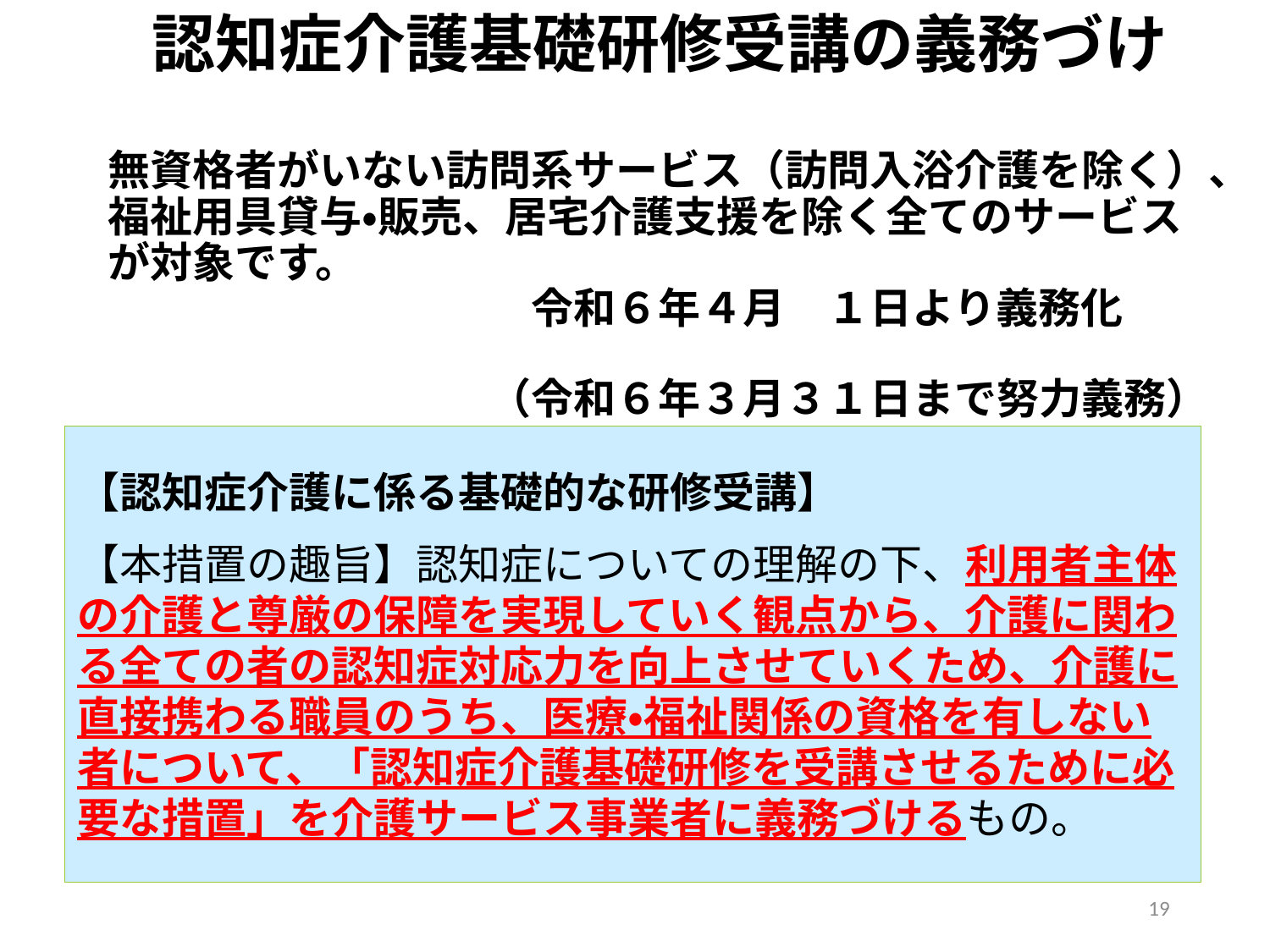

# 認知症介護基礎研修受講の義務づけ 無資格者がいない訪問系サービス（訪問入浴介護を除く）、福祉用具貸与・販売、居宅介護支援を除く全てのサービスが対象です。 　　　　　　　　　　令和６年４月　１日より義務化　　　　　　　　　　 　　　　　　　　　（令和６年３月３１日まで努力義務）
【認知症介護に係る基礎的な研修受講】
【本措置の趣旨】認知症についての理解の下、利用者主体の介護と尊厳の保障を実現していく観点から、介護に関わる全ての者の認知症対応力を向上させていくため、介護に直接携わる職員のうち、医療・福祉関係の資格を有しない者について、「認知症介護基礎研修を受講させるために必要な措置」を介護サービス事業者に義務づけるもの。
19